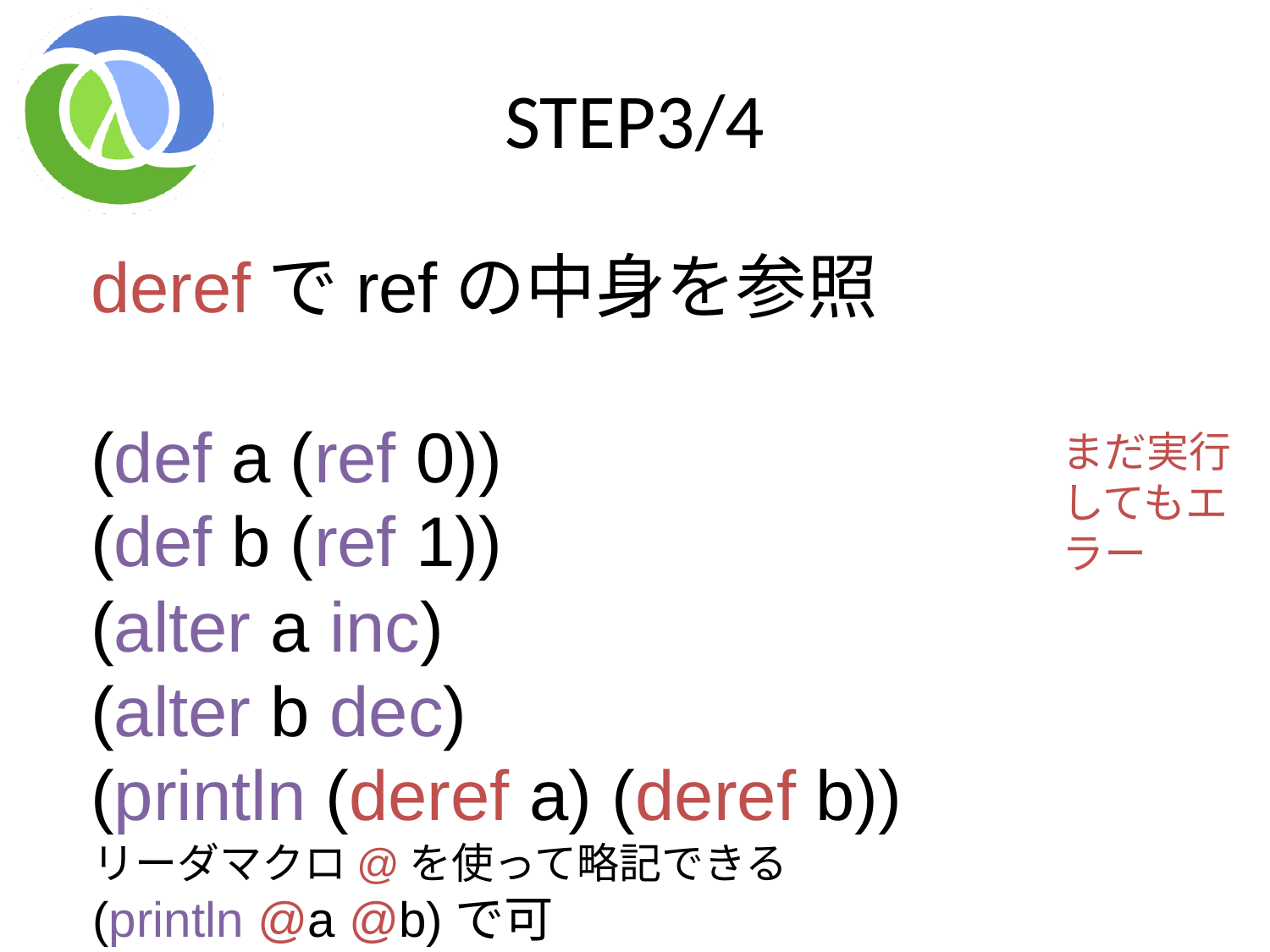

# STEP3/4
derefでrefの中身を参照

(def a (ref 0))
(def b (ref 1))
(alter a inc)
(alter b dec)
(println (deref a) (deref b))
まだ実行してもエラー
リーダマクロ@を使って略記できる
(println @a @b)で可